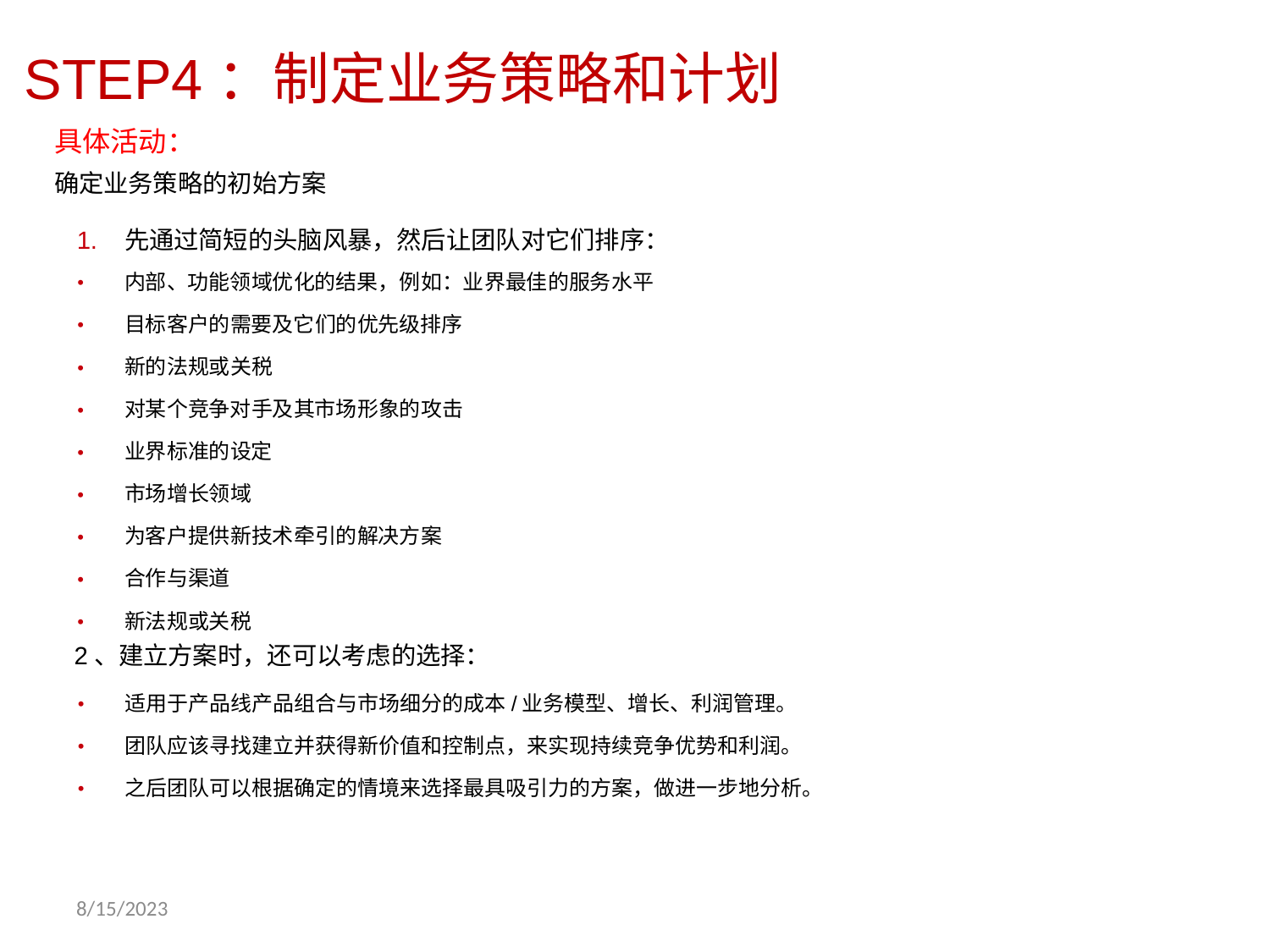

STEP4：制定业务策略和计划
	具体活动：
	确定业务策略的初始方案
1.

•

•

•

•

•

•

•

•

•
先通过简短的头脑风暴，然后让团队对它们排序：
内部、功能领域优化的结果，例如：业界最佳的服务水平
目标客户的需要及它们的优先级排序
新的法规或关税
对某个竞争对手及其市场形象的攻击
业界标准的设定
市场增长领域
为客户提供新技术牵引的解决方案
合作与渠道
新法规或关税
2、建立方案时，还可以考虑的选择：
适用于产品线产品组合与市场细分的成本/业务模型、增长、利润管理。
团队应该寻找建立并获得新价值和控制点，来实现持续竞争优势和利润。
之后团队可以根据确定的情境来选择最具吸引力的方案，做进一步地分析。
•

•

•
8/15/2023